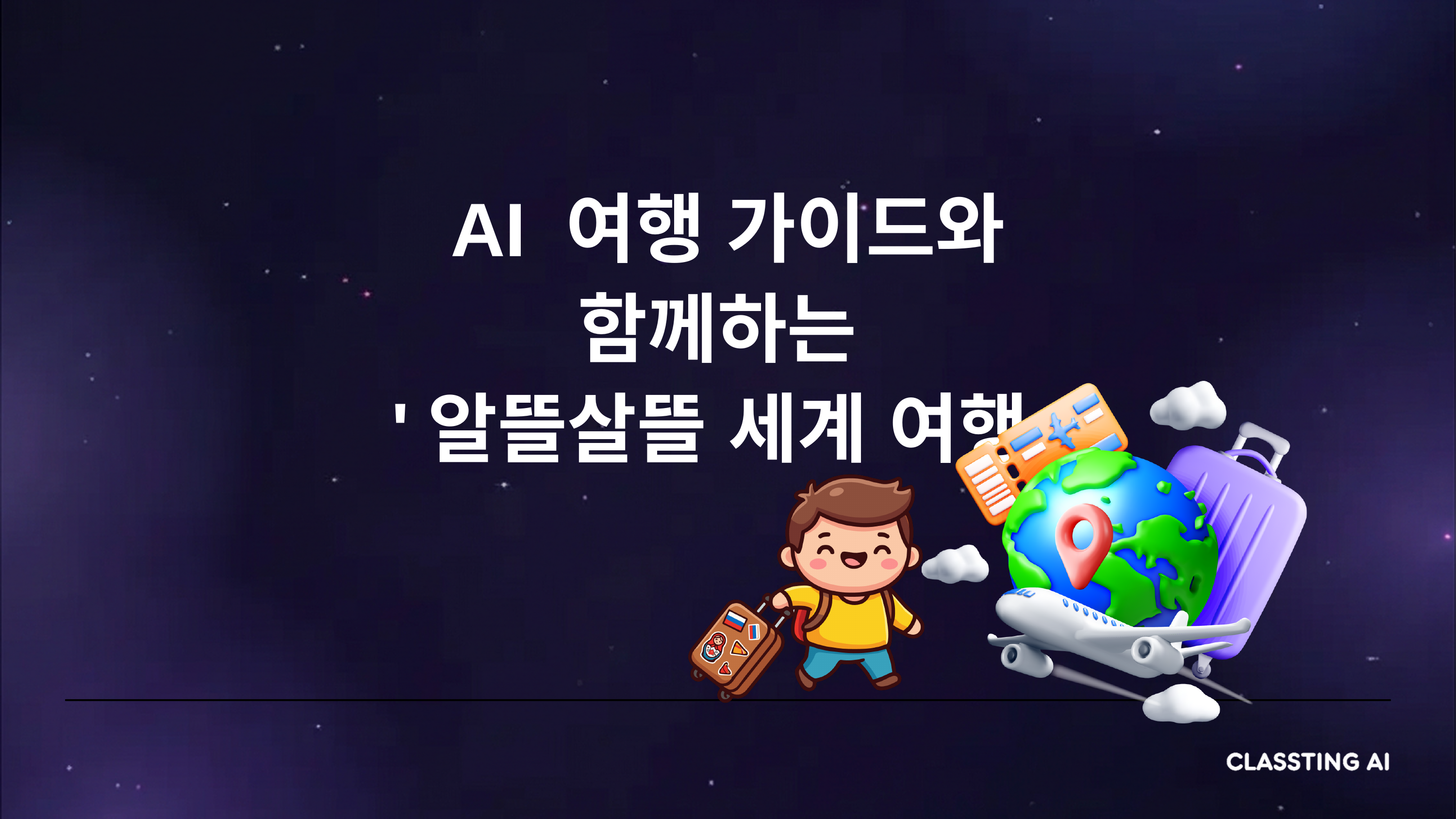

AI 여행 가이드와 함께하는
'알뜰살뜰 세계 여행'